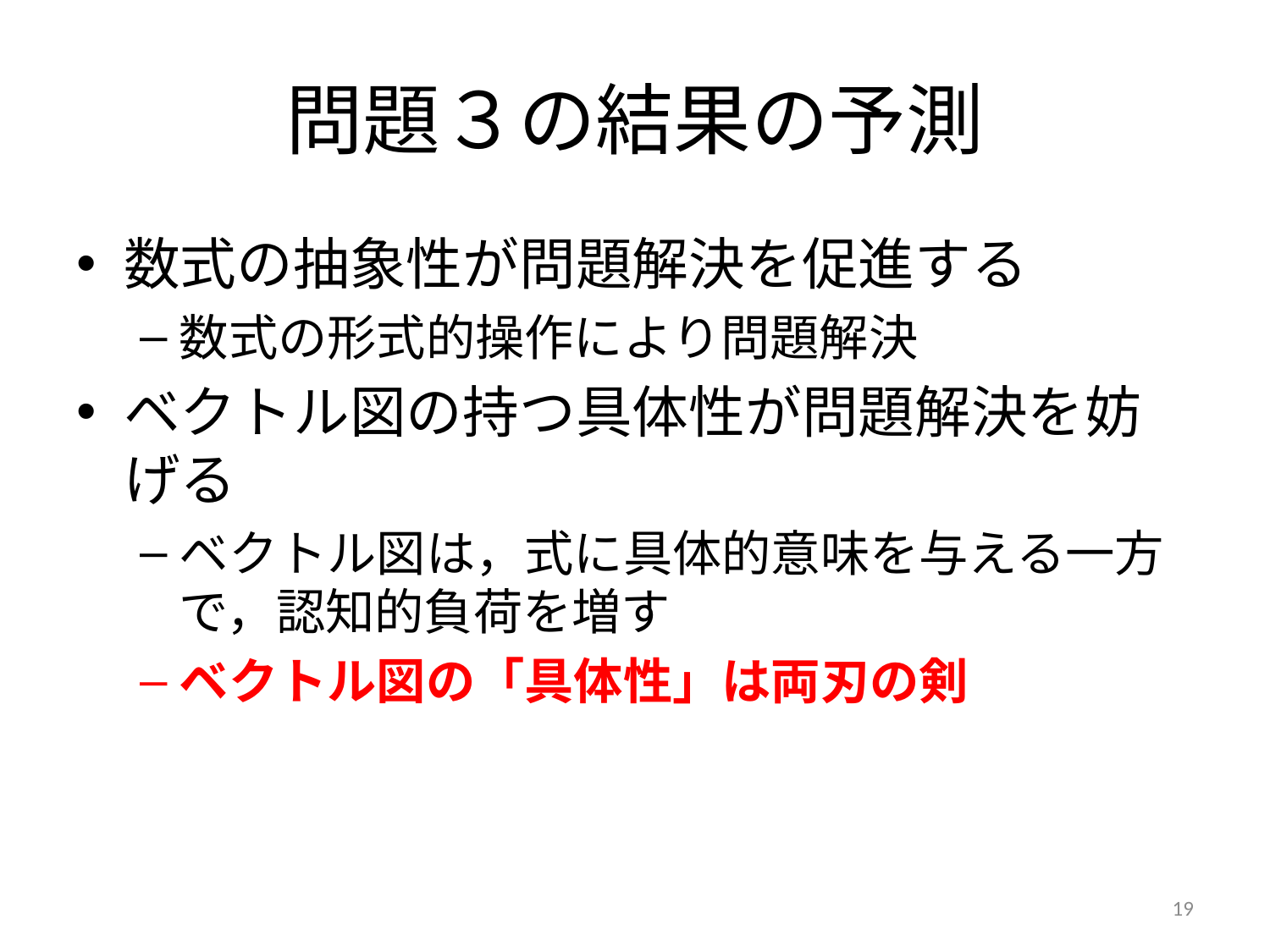

# 問題３の結果の予測
数式の抽象性が問題解決を促進する
数式の形式的操作により問題解決
ベクトル図の持つ具体性が問題解決を妨げる
ベクトル図は，式に具体的意味を与える一方で，認知的負荷を増す
ベクトル図の「具体性」は両刃の剣
19